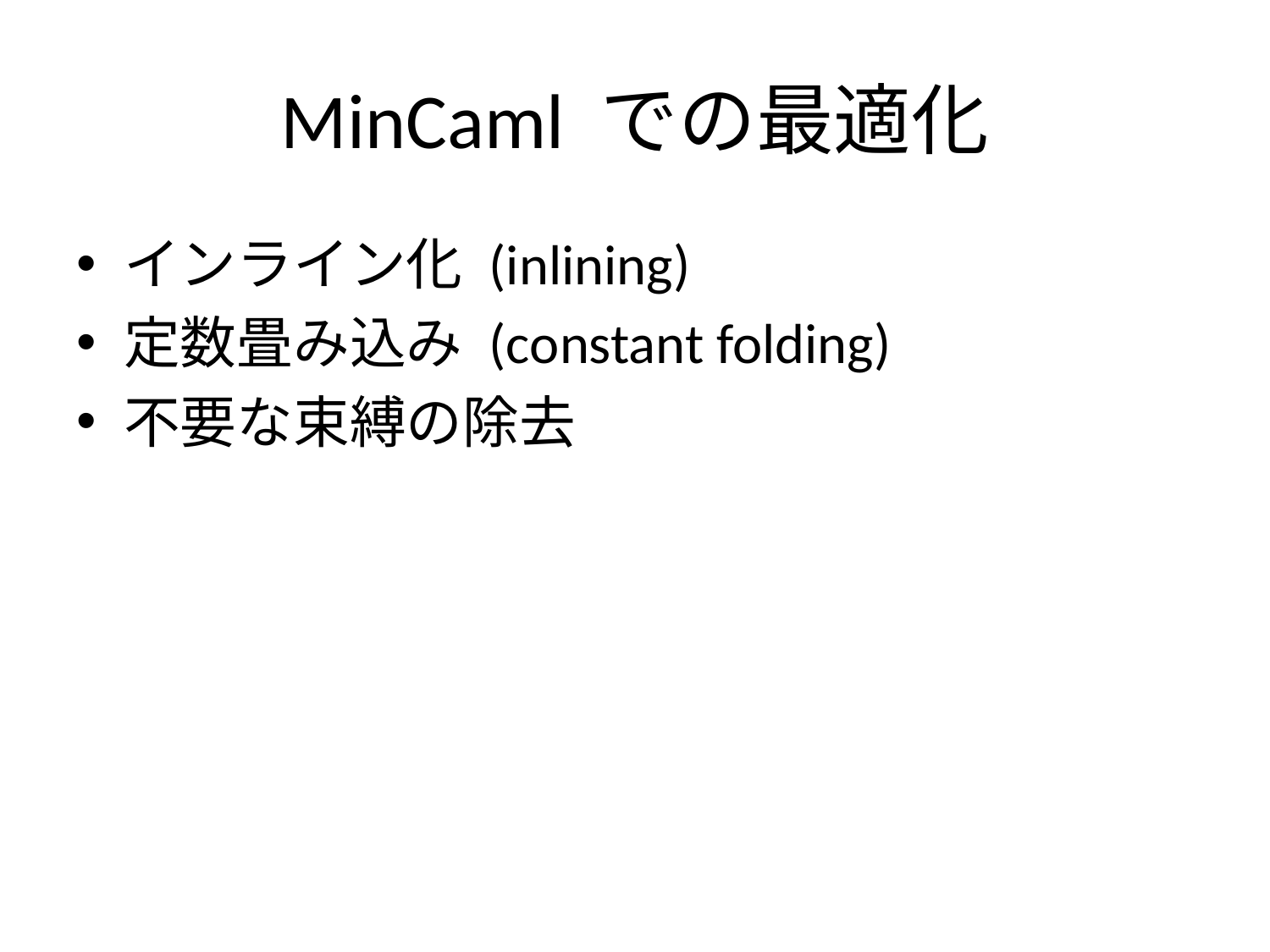

# MinCaml での最適化
インライン化 (inlining)
定数畳み込み (constant folding)
不要な束縛の除去